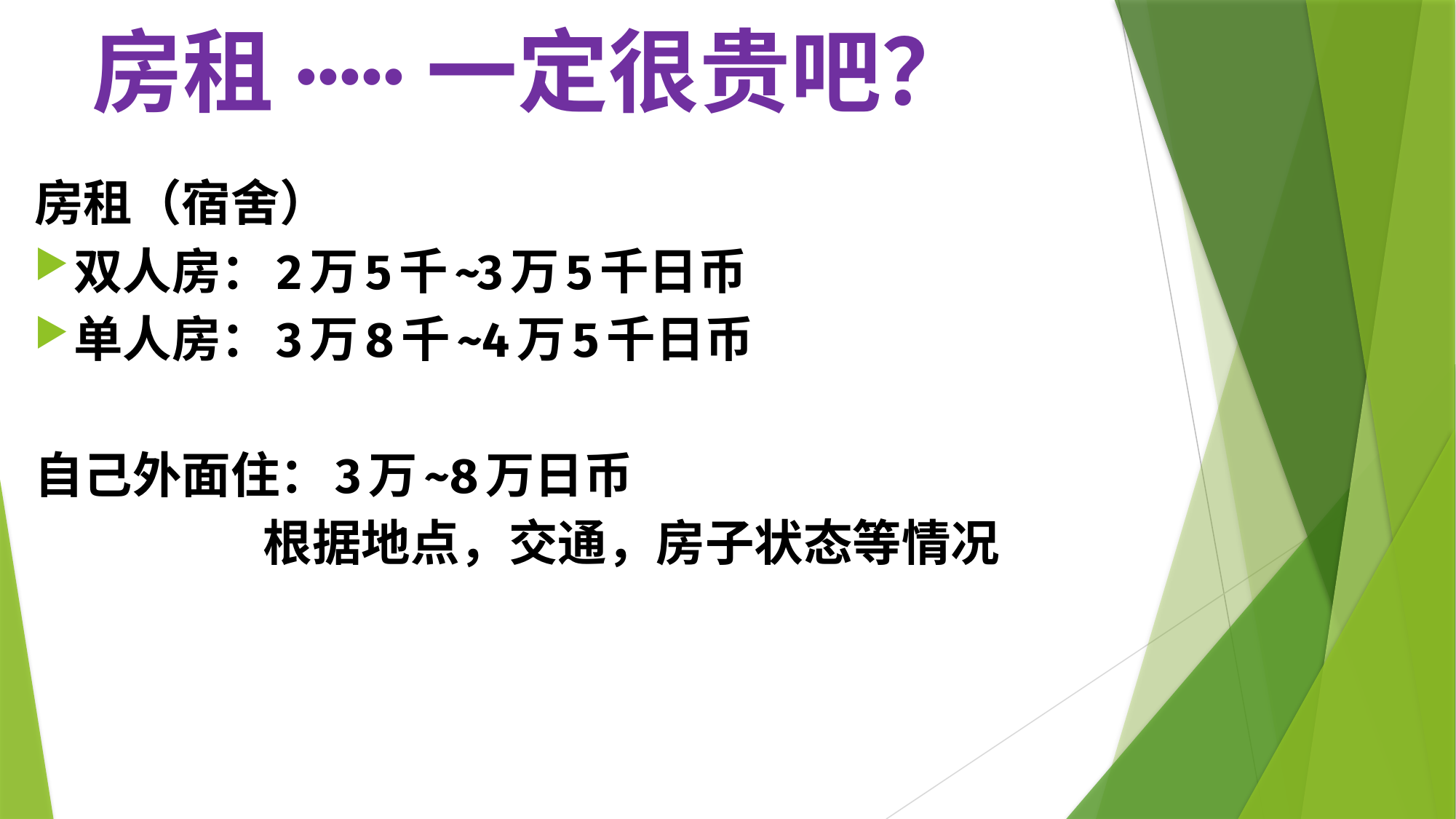

# 房租·····一定很贵吧？
房租（宿舍）
双人房：2万5千~3万5千日币
单人房：3万8千~4万5千日币

自己外面住：3万~8万日币
                    根据地点，交通，房子状态等情况